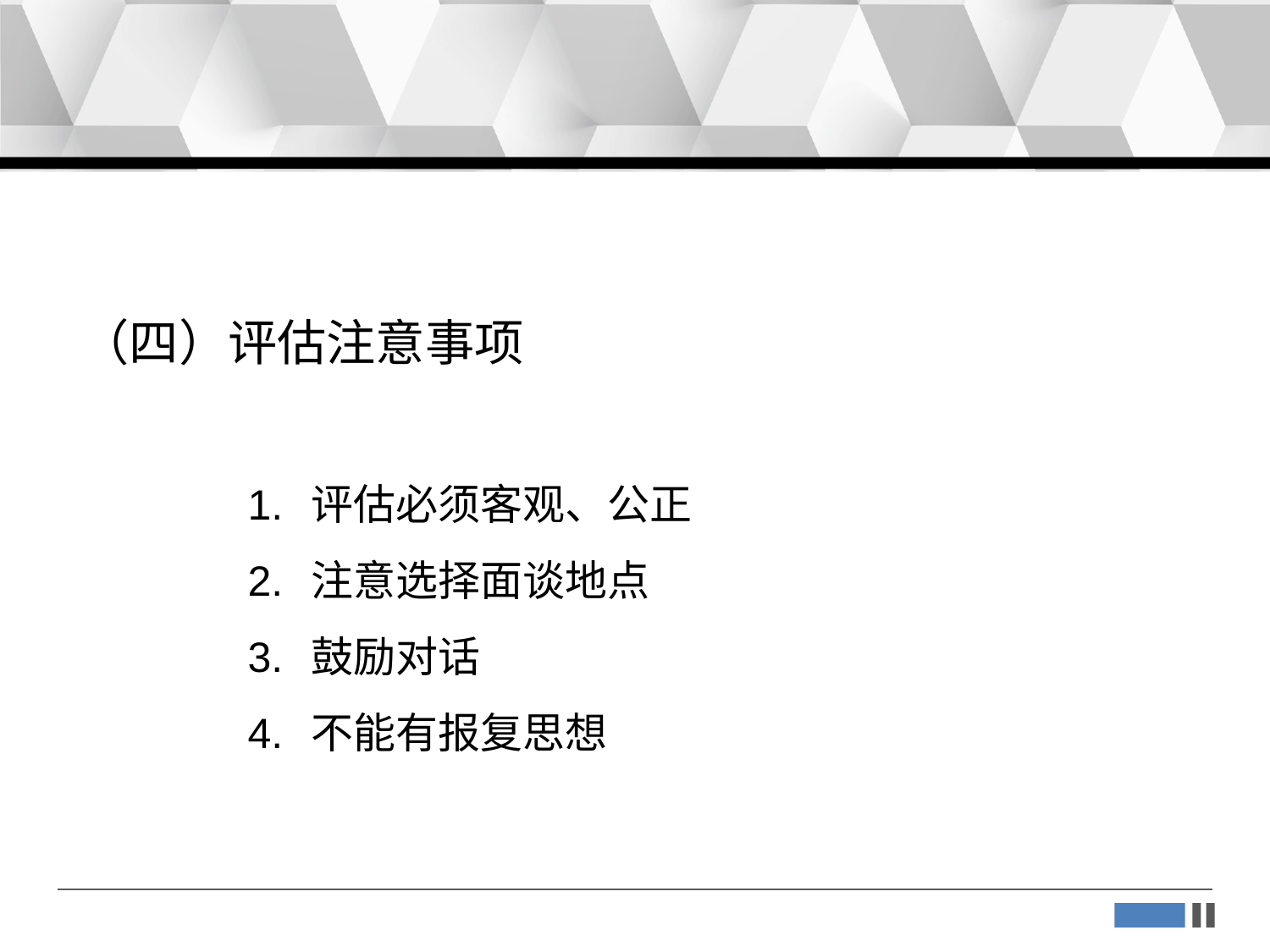

（四）评估注意事项
评估必须客观、公正
注意选择面谈地点
鼓励对话
不能有报复思想